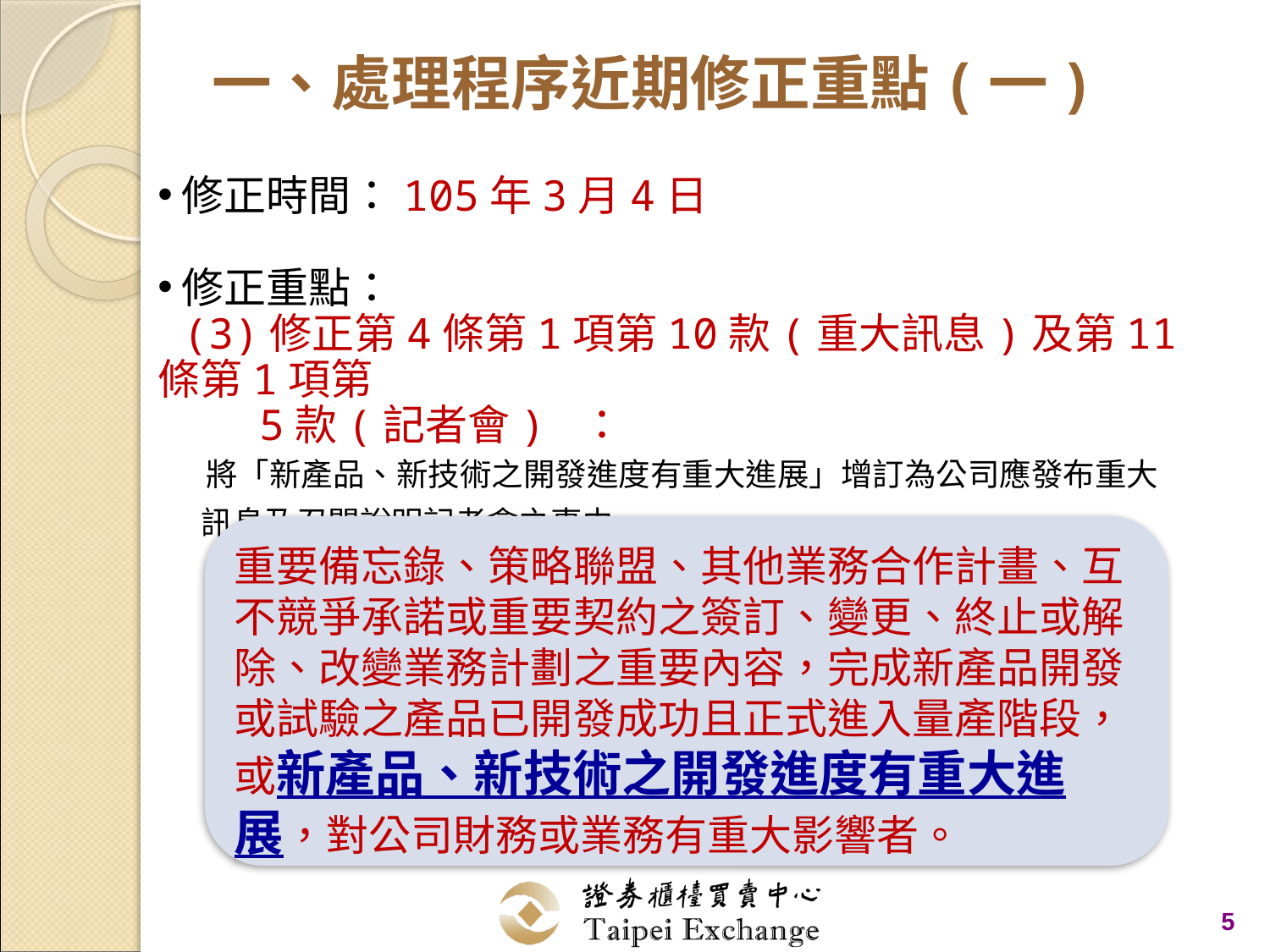

# 一、處理程序近期修正重點(一)
修正時間：105年3月4日
修正重點：
 (3)修正第4條第1項第10款(重大訊息)及第11條第1項第
    5款(記者會) ：
    將「新產品、新技術之開發進度有重大進展」增訂為公司應發布重大
     訊息及召開說明記者會之事由。

重要備忘錄、策略聯盟、其他業務合作計畫、互不競爭承諾或重要契約之簽訂、變更、終止或解除、改變業務計劃之重要內容，完成新產品開發或試驗之產品已開發成功且正式進入量產階段，或新產品、新技術之開發進度有重大進展，對公司財務或業務有重大影響者。

5